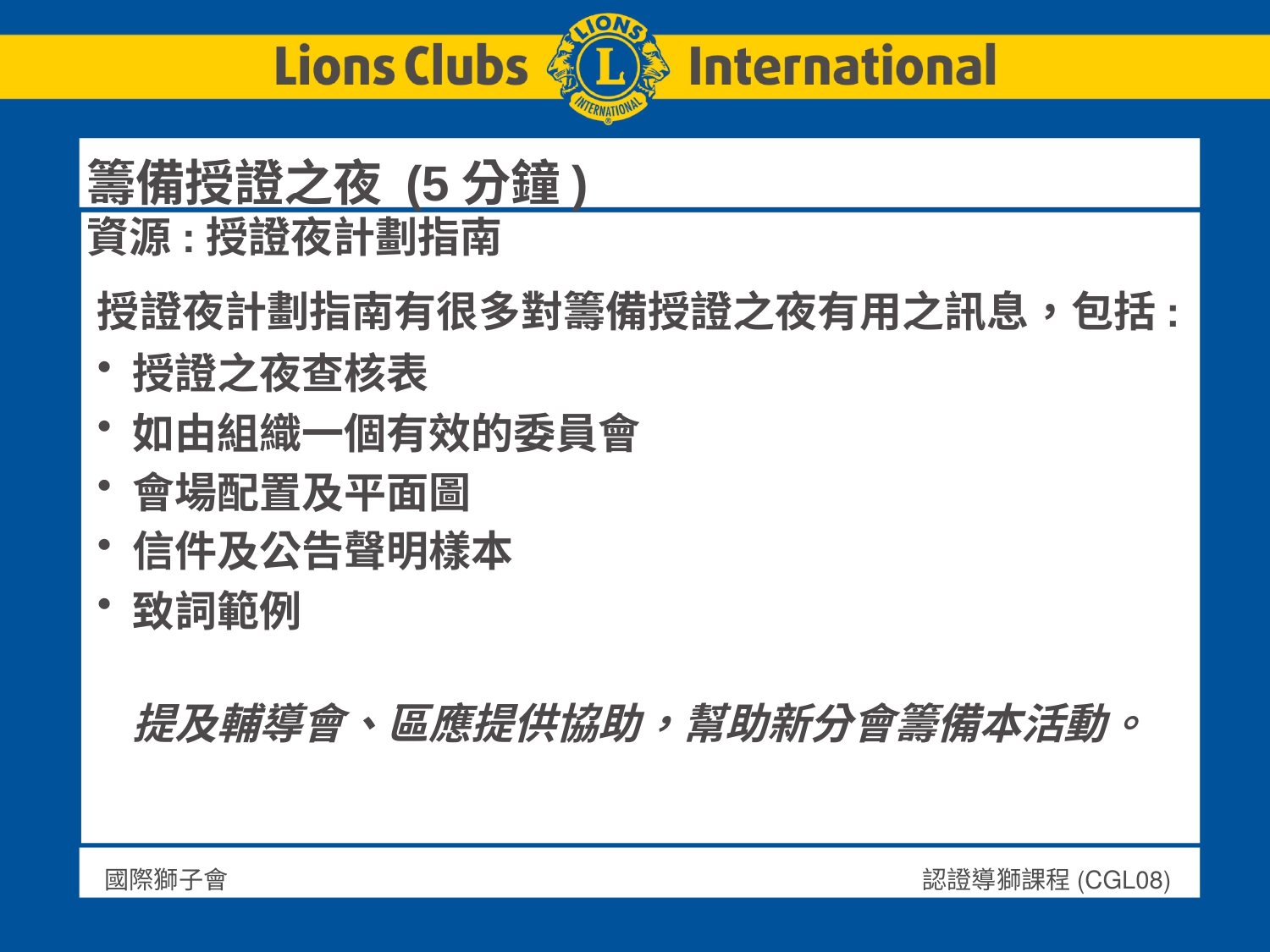

# 籌備授證之夜 (5分鐘) 資源:授證夜計劃指南
授證夜計劃指南有很多對籌備授證之夜有用之訊息，包括:
 授證之夜查核表
 如由組織一個有效的委員會
 會場配置及平面圖
 信件及公告聲明樣本
 致詞範例

提及輔導會、區應提供協助，幫助新分會籌備本活動。